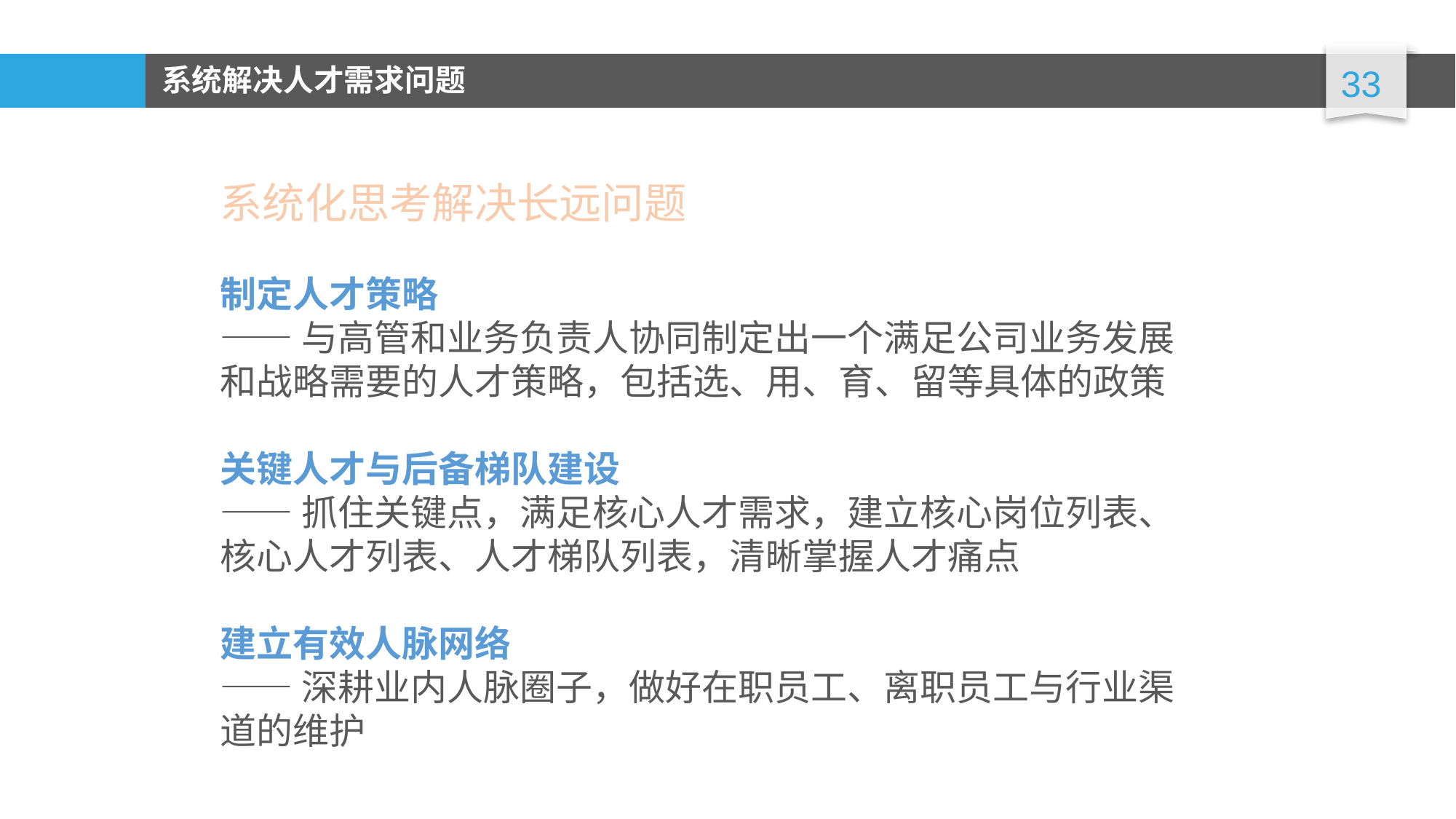

系统解决人才需求问题

系统化思考解决长远问题

制定人才策略
——与高管和业务负责人协同制定出一个满足公司业务发展和战略需要的人才策略，包括选、用、育、留等具体的政策

关键人才与后备梯队建设
——抓住关键点，满足核心人才需求，建立核心岗位列表、核心人才列表、人才梯队列表，清晰掌握人才痛点

建立有效人脉网络
——深耕业内人脉圈子，做好在职员工、离职员工与行业渠道的维护